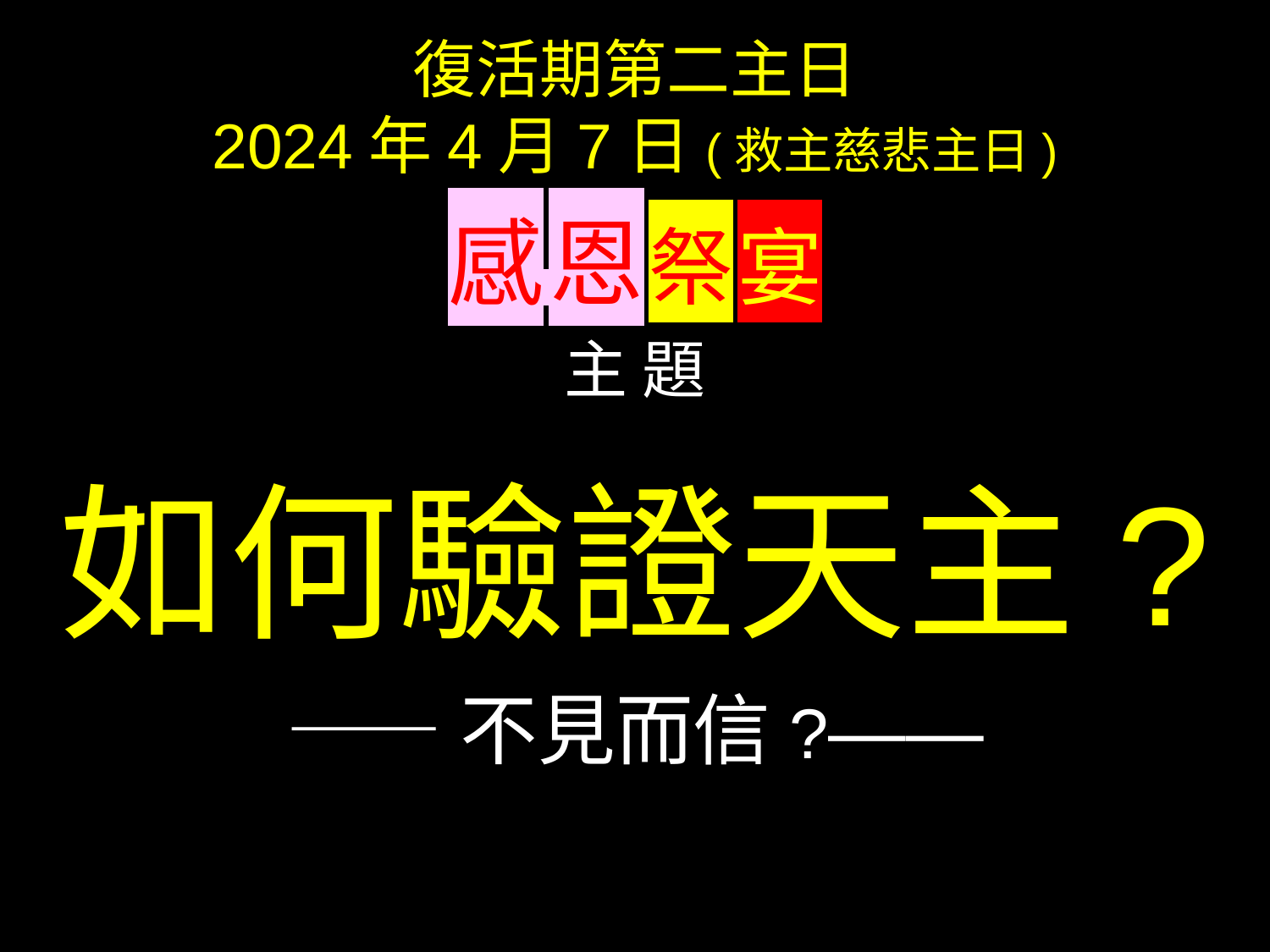

復活期第二主日
2024年4月7日(救主慈悲主日)
感 恩 祭 宴

主 題

如何驗證天主?
——不見而信?——